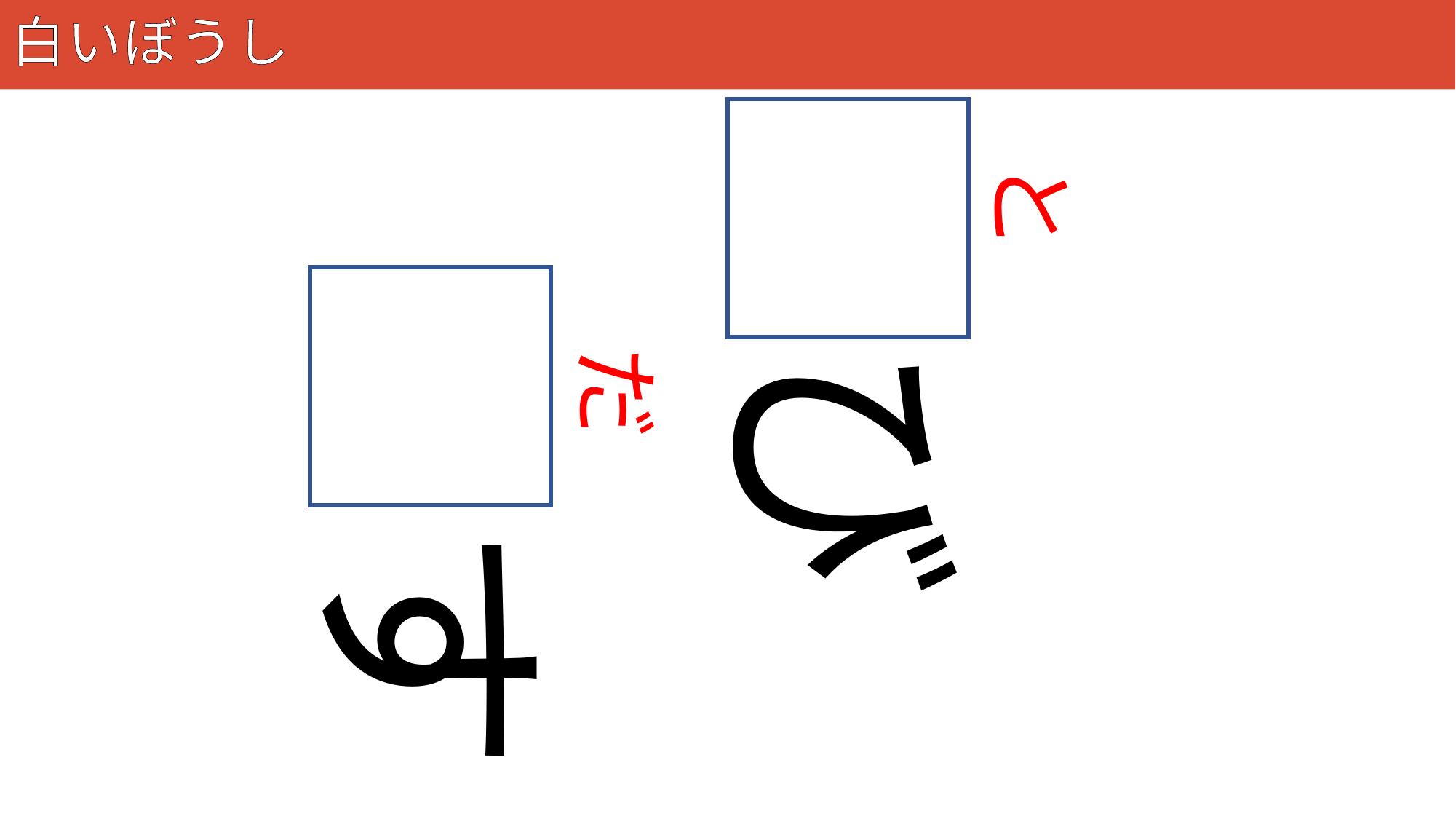

# 白いぼうし
4
飛び

と
出す

だ